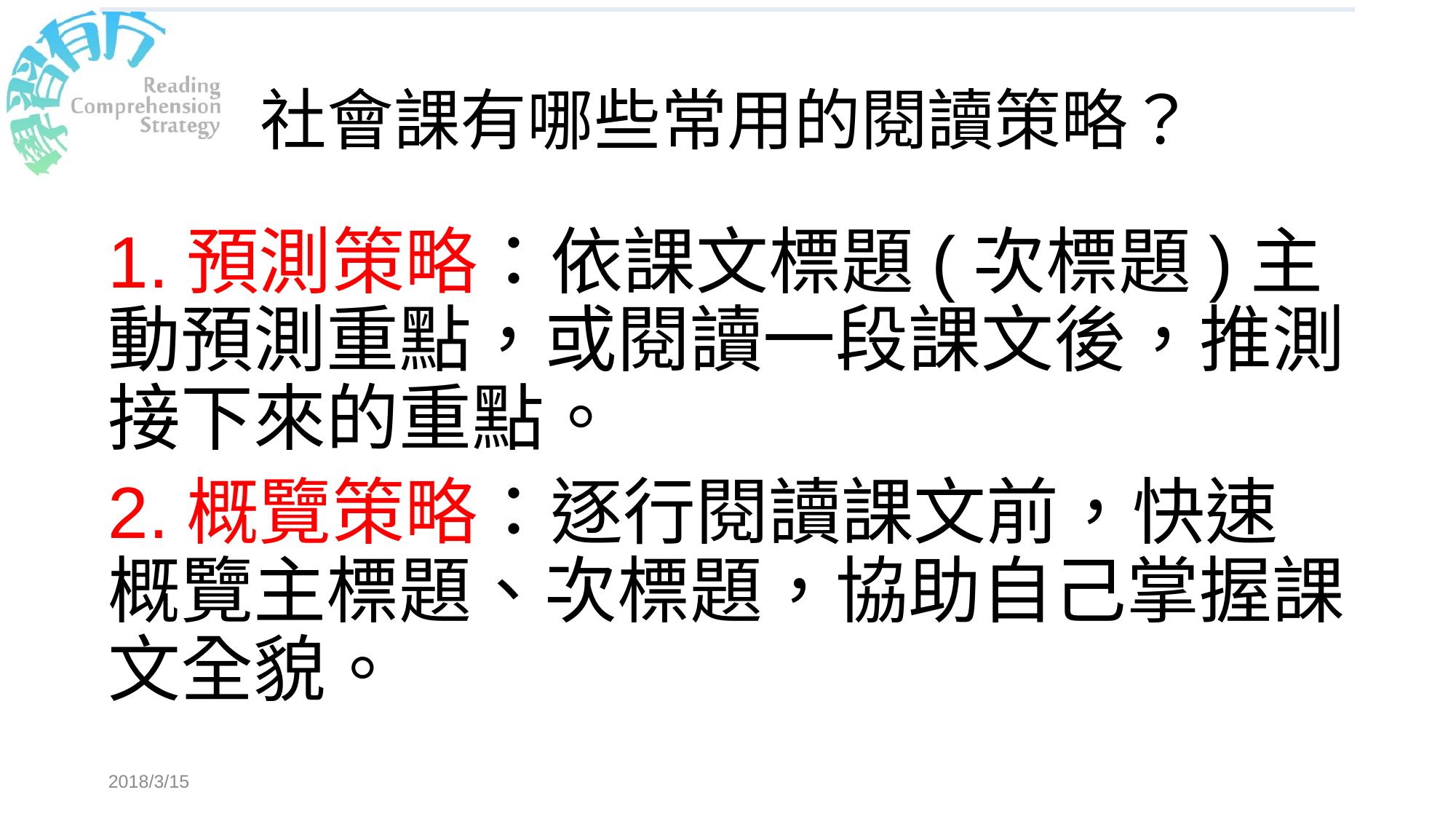

# 社會課有哪些常用的閱讀策略？
1.預測策略：依課文標題(次標題)主動預測重點，或閱讀一段課文後，推測接下來的重點。
2.概覽策略：逐行閱讀課文前，快速概覽主標題、次標題，協助自己掌握課文全貌。

2018/3/15